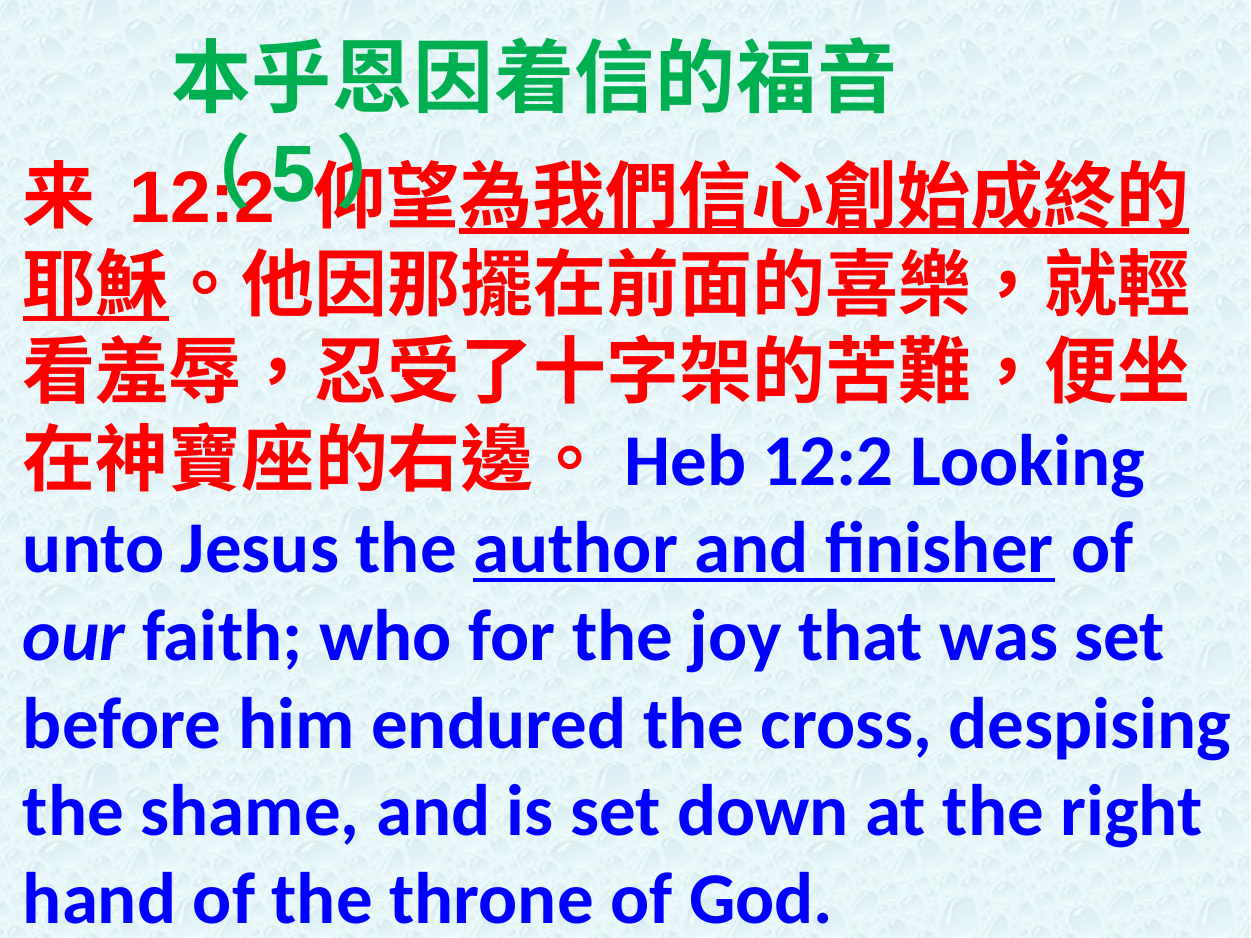

本乎恩因着信的福音（5）
来 12:2 仰望為我們信心創始成終的耶穌。他因那擺在前面的喜樂，就輕看羞辱，忍受了十字架的苦難，便坐在神寶座的右邊。Heb 12:2 Looking unto Jesus the author and finisher of our faith; who for the joy that was set before him endured the cross, despising the shame, and is set down at the right hand of the throne of God.